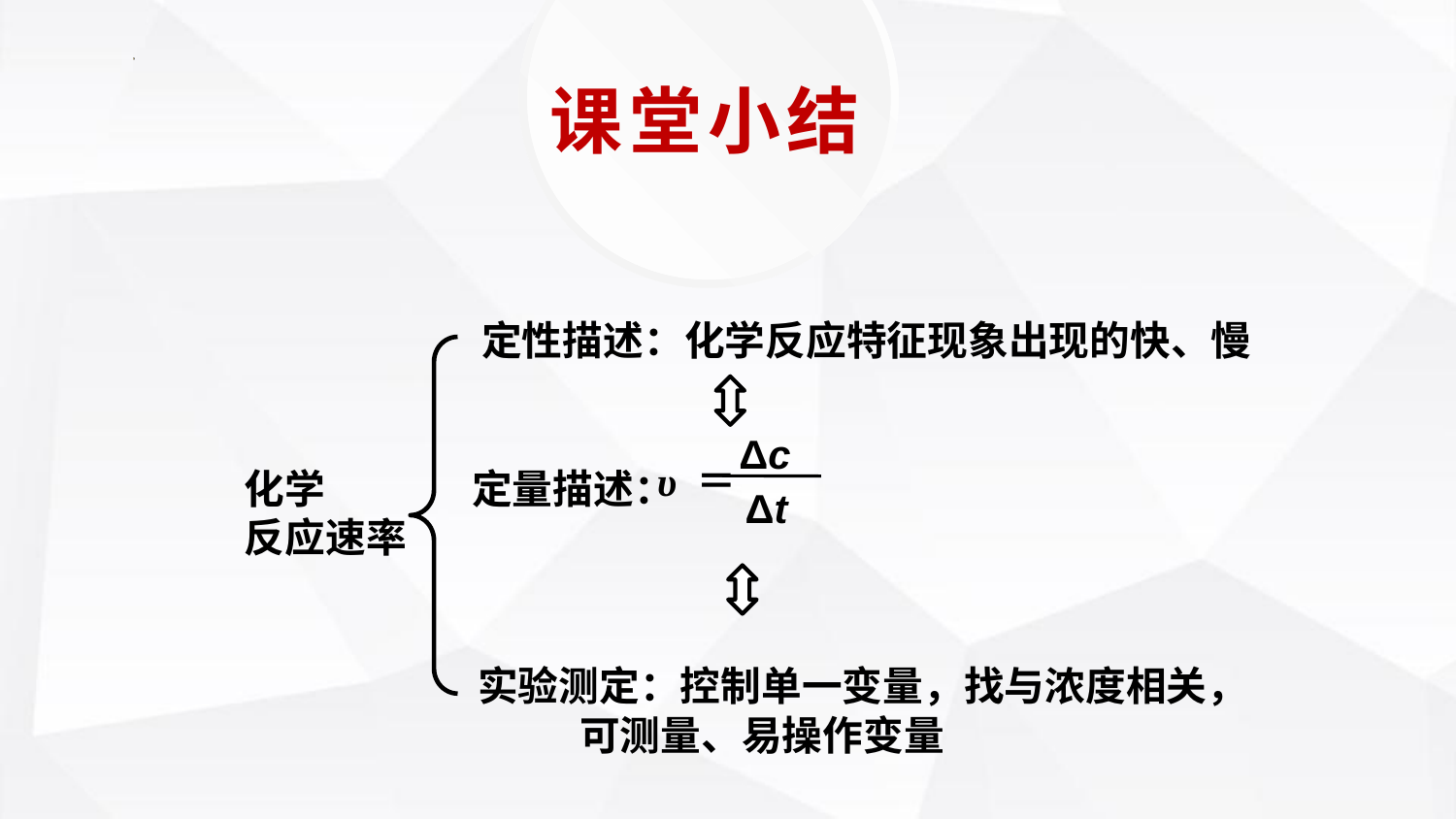

课堂小结
定性描述：化学反应特征现象出现的快、慢

Δc

υ ＝
Δt

化学
反应速率
定量描述：

实验测定：控制单一变量，找与浓度相关，
          可测量、易操作变量
延时符